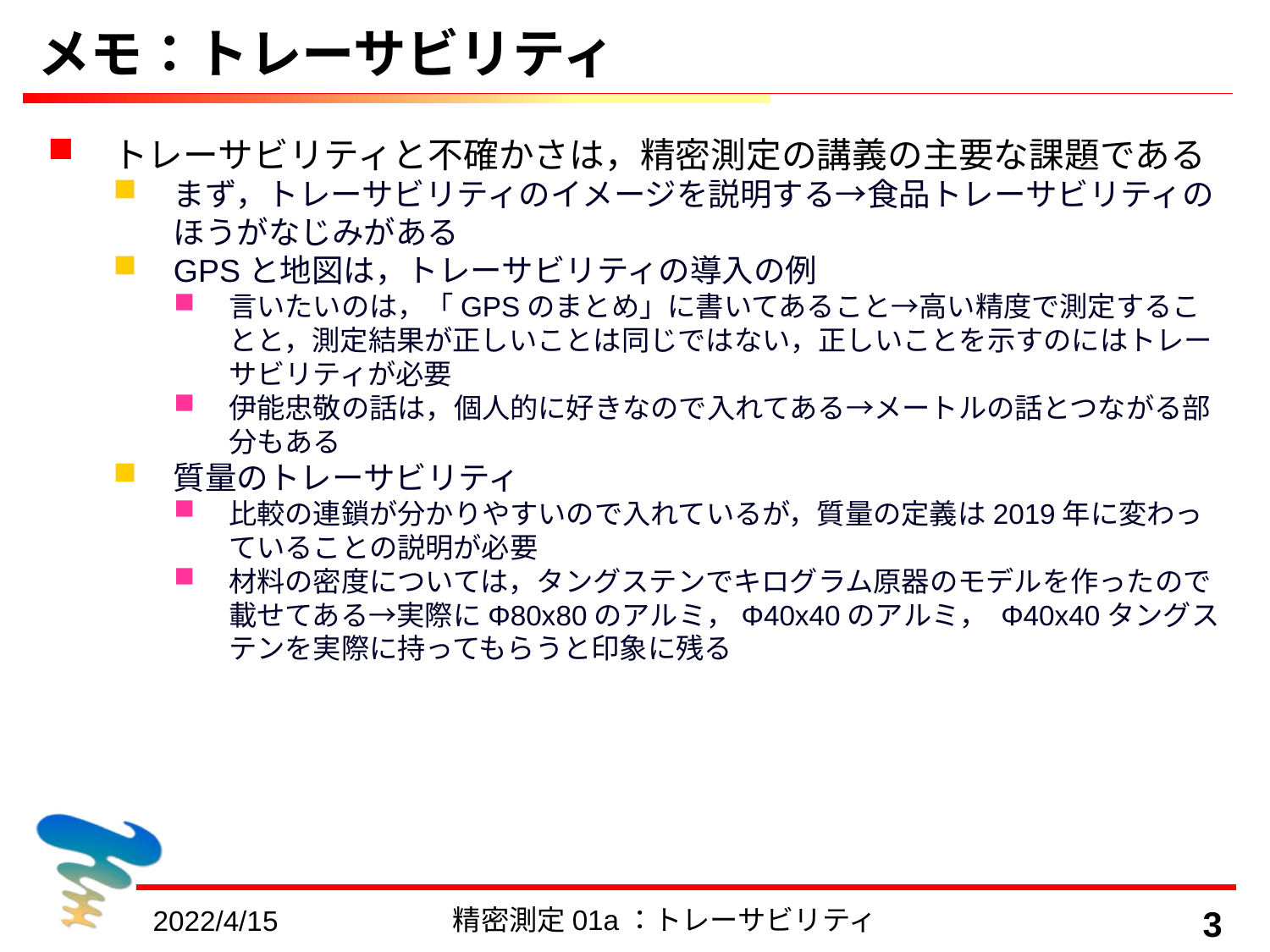

# メモ：トレーサビリティ
トレーサビリティと不確かさは，精密測定の講義の主要な課題である
まず，トレーサビリティのイメージを説明する→食品トレーサビリティのほうがなじみがある
GPSと地図は，トレーサビリティの導入の例
言いたいのは，「GPSのまとめ」に書いてあること→高い精度で測定することと，測定結果が正しいことは同じではない，正しいことを示すのにはトレーサビリティが必要
伊能忠敬の話は，個人的に好きなので入れてある→メートルの話とつながる部分もある
質量のトレーサビリティ
比較の連鎖が分かりやすいので入れているが，質量の定義は2019年に変わっていることの説明が必要
材料の密度については，タングステンでキログラム原器のモデルを作ったので載せてある→実際にΦ80x80のアルミ，Φ40x40のアルミ， Φ40x40タングステンを実際に持ってもらうと印象に残る

精密測定01a：トレーサビリティ
3
2022/4/15